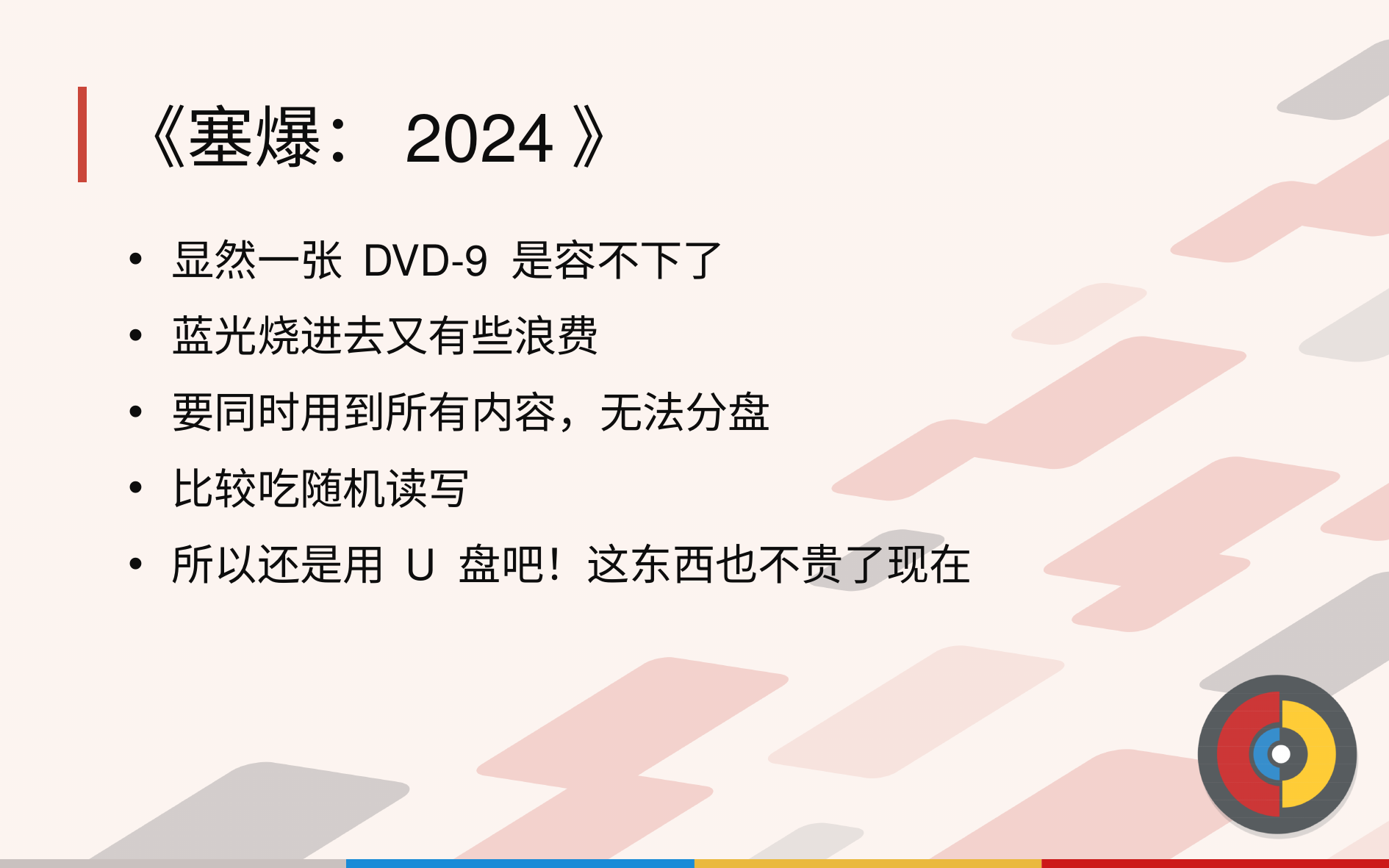

# 《塞爆：2024》
显然一张 DVD-9 是容不下了
蓝光烧进去又有些浪费
要同时用到所有内容，无法分盘
比较吃随机读写
所以还是用 U 盘吧！这东西也不贵了现在